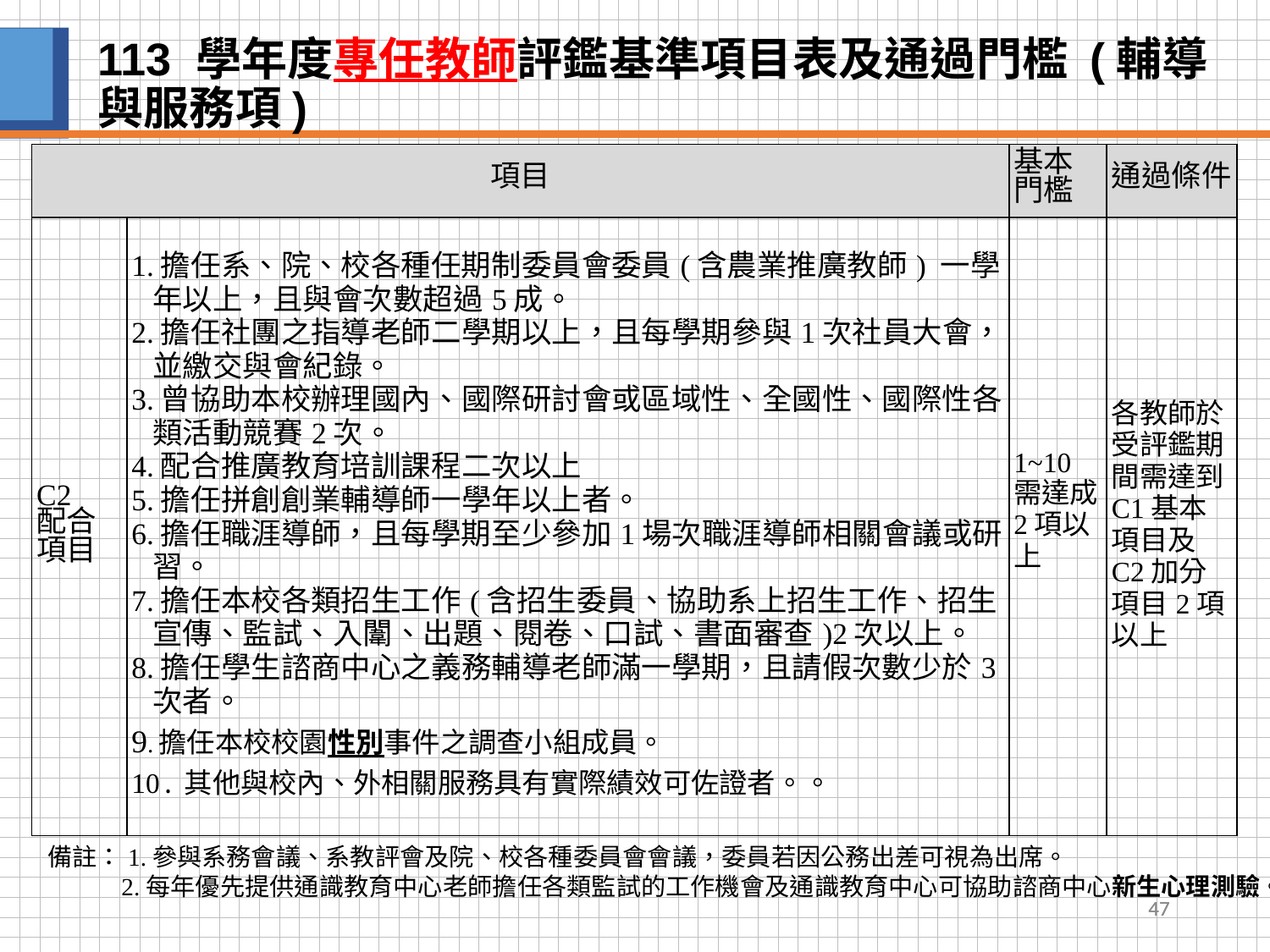

# 113 學年度專任教師評鑑基準項目表及通過門檻 (輔導與服務項)
| 項目 |  | 基本門檻 | 通過條件 |
| --- | --- | --- | --- |
| C2 配合項目 | 1.擔任系、院、校各種任期制委員會委員(含農業推廣教師) 一學年以上，且與會次數超過5成。 2.擔任社團之指導老師二學期以上，且每學期參與1次社員大會，並繳交與會紀錄。 3.曾協助本校辦理國內、國際研討會或區域性、全國性、國際性各類活動競賽2次。 4.配合推廣教育培訓課程二次以上 5.擔任拼創創業輔導師一學年以上者。 6.擔任職涯導師，且每學期至少參加1場次職涯導師相關會議或研習。 7.擔任本校各類招生工作(含招生委員、協助系上招生工作、招生宣傳、監試、入闈、出題、閱卷、口試、書面審查)2次以上。 8.擔任學生諮商中心之義務輔導老師滿一學期，且請假次數少於3次者。 9.擔任本校校園性別事件之調查小組成員。 10.其他與校內、外相關服務具有實際績效可佐證者。。 | 1~10需達成2項以上 | 各教師於受評鑑期間需達到C1基本項目及C2加分項目2項以上 |
備註：1.參與系務會議、系教評會及院、校各種委員會會議，委員若因公務出差可視為出席。
            2.每年優先提供通識教育中心老師擔任各類監試的工作機會及通識教育中心可協助諮商中心新生心理測驗。
47